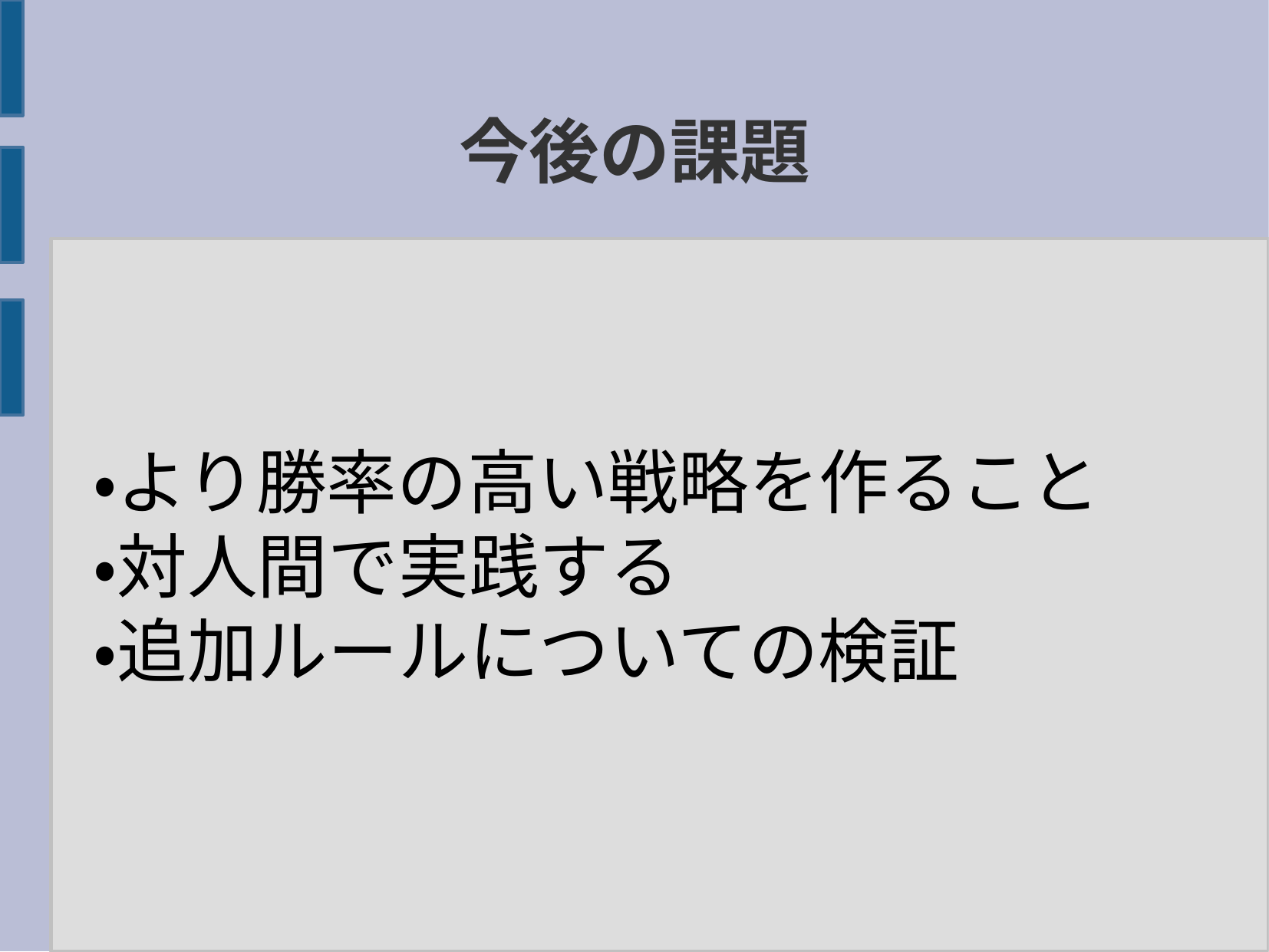

今後の課題
・より勝率の高い戦略を作ること
・対人間で実践する
・追加ルールについての検証